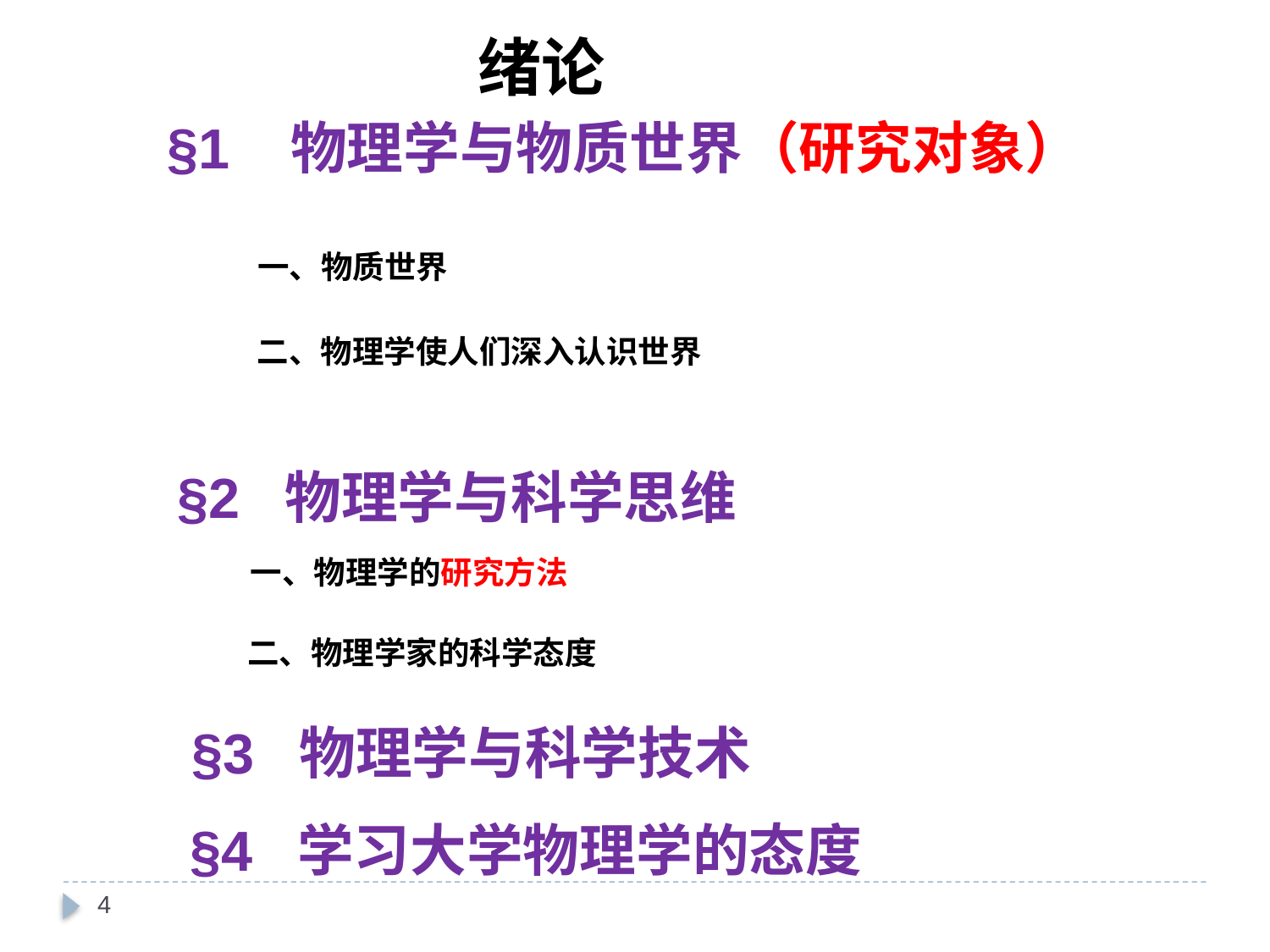

绪论
§1   物理学与物质世界（研究对象）
一、物质世界
二、物理学使人们深入认识世界
§2  物理学与科学思维
一、物理学的研究方法
二、物理学家的科学态度
§3  物理学与科学技术
§4  学习大学物理学的态度
4